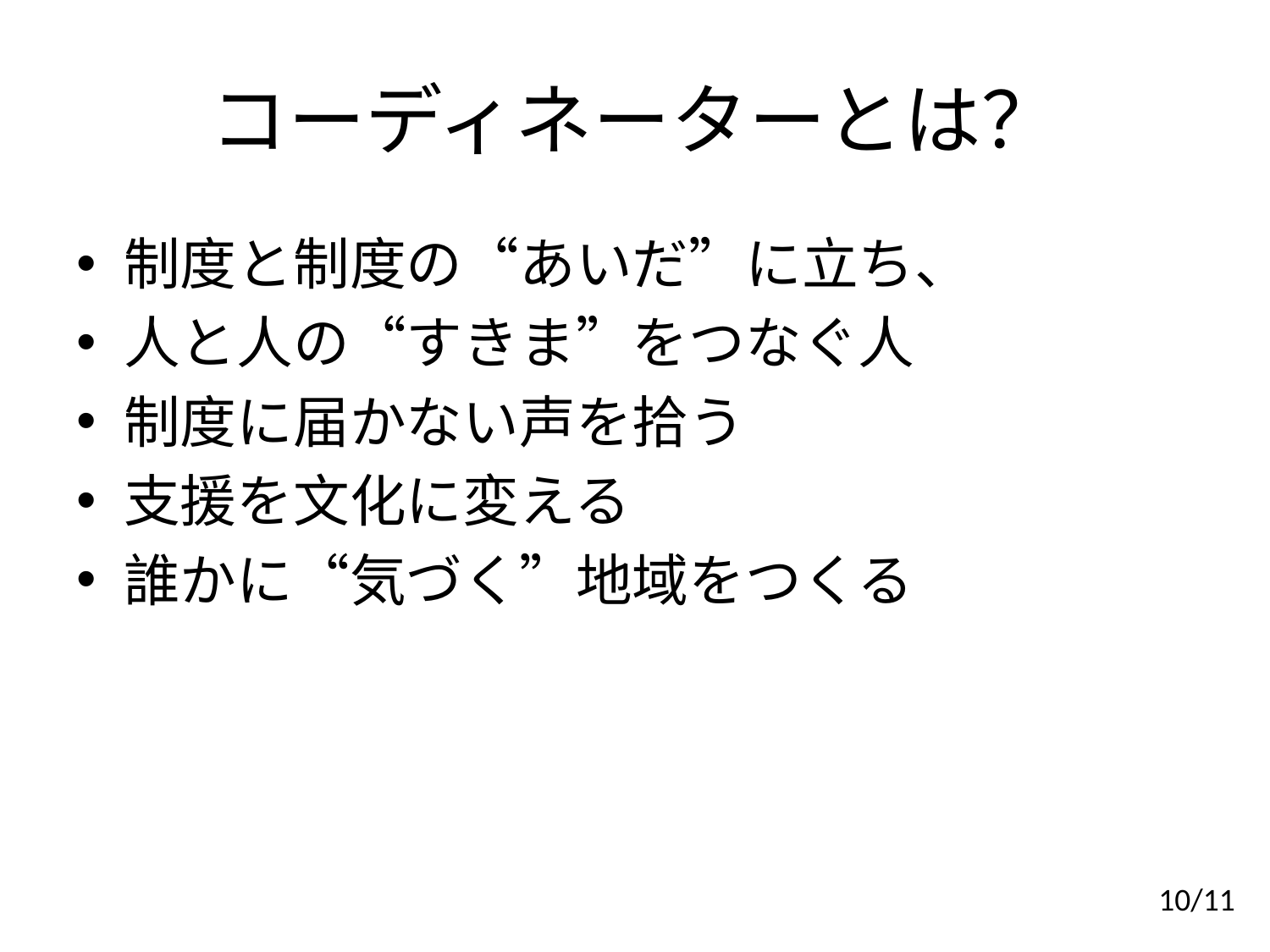

# コーディネーターとは？
制度と制度の“あいだ”に立ち、
人と人の“すきま”をつなぐ人
制度に届かない声を拾う
支援を文化に変える
誰かに“気づく”地域をつくる
10/11